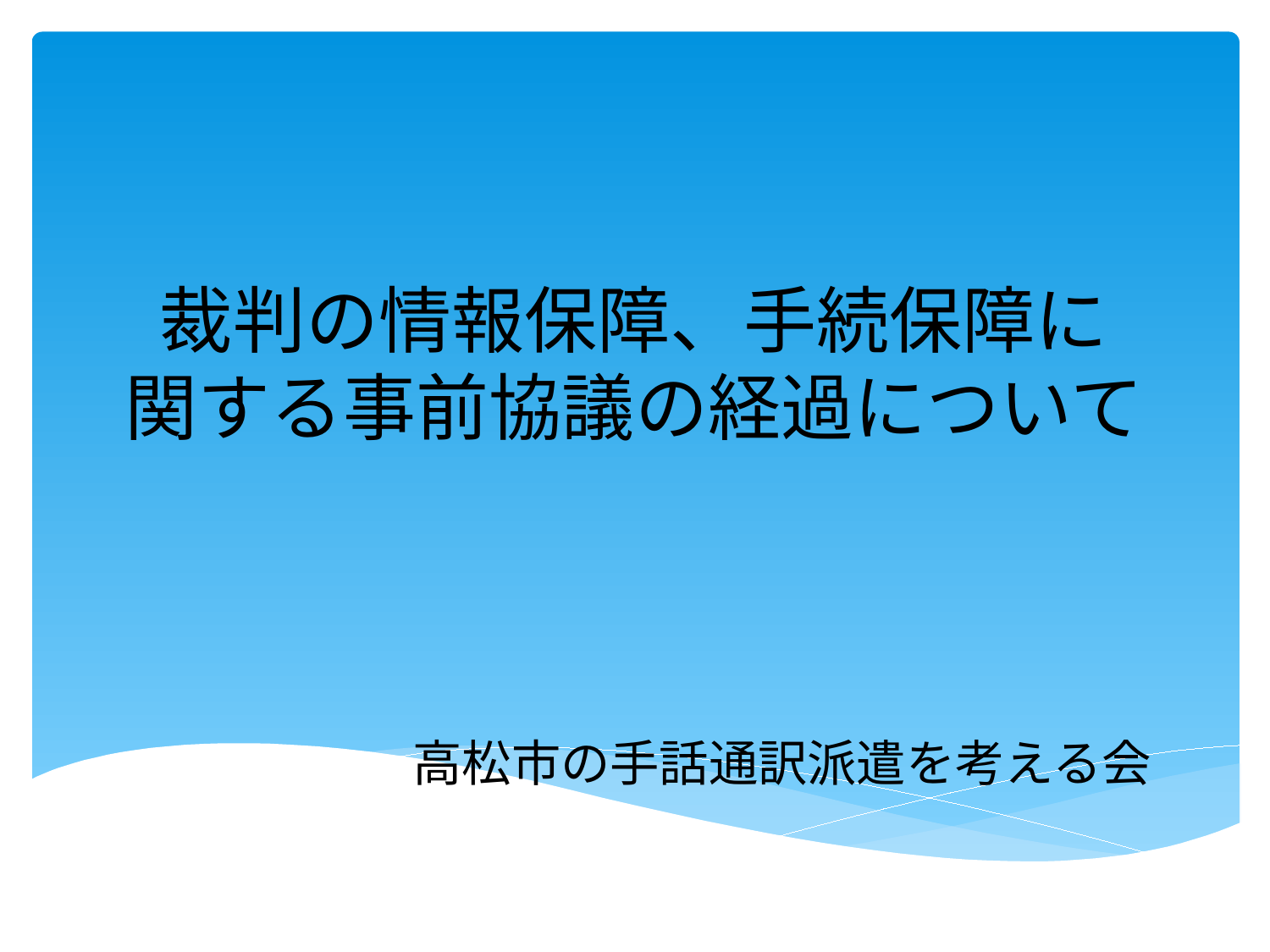

# 裁判の情報保障、手続保障に 関する事前協議の経過について
高松市の手話通訳派遣を考える会